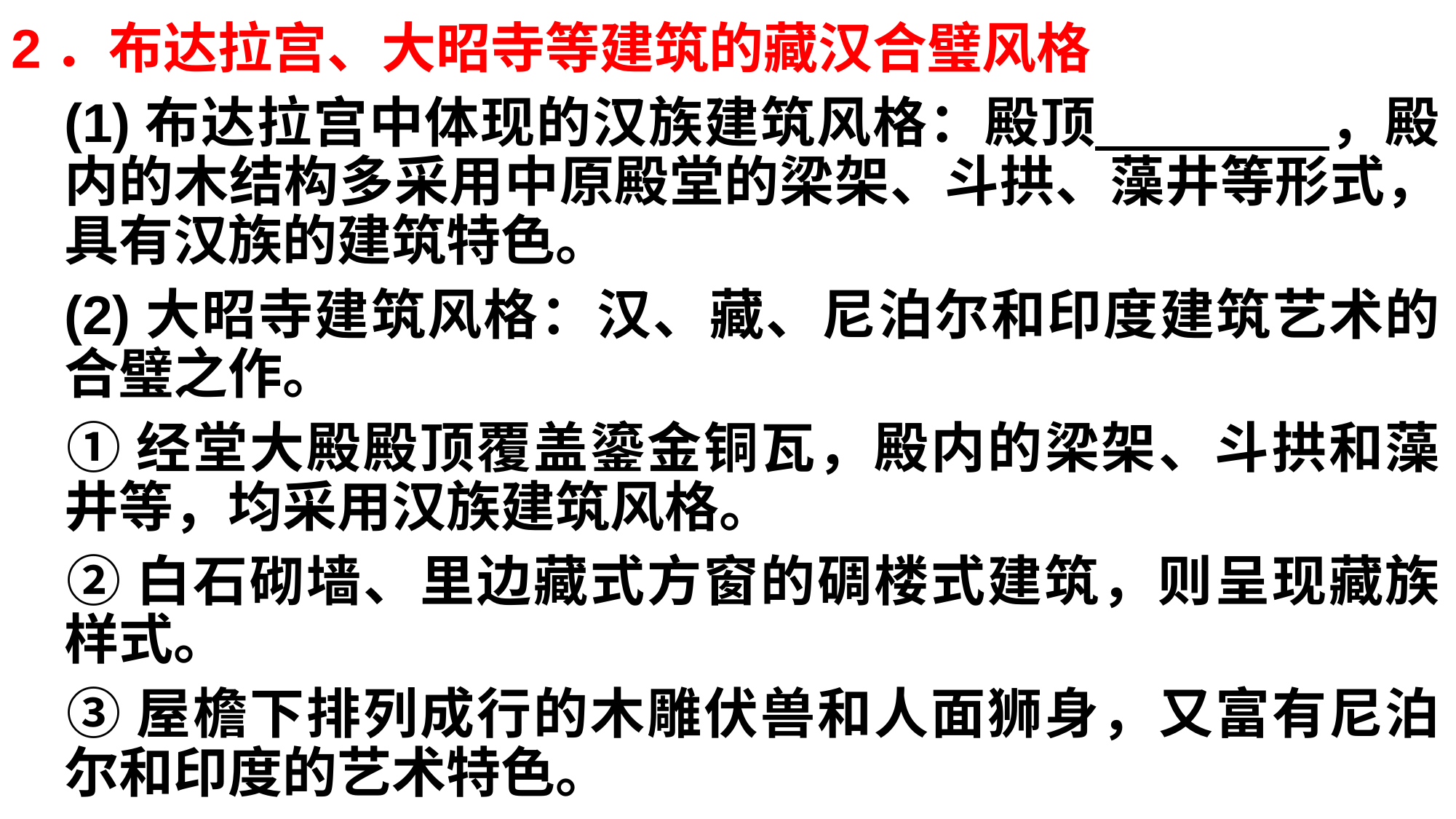

2．布达拉宫、大昭寺等建筑的藏汉合璧风格
	(1)布达拉宫中体现的汉族建筑风格：殿顶                 ，殿内的木结构多采用中原殿堂的梁架、斗拱、藻井等形式，具有汉族的建筑特色。
	(2)大昭寺建筑风格：汉、藏、尼泊尔和印度建筑艺术的合璧之作。
	①经堂大殿殿顶覆盖鎏金铜瓦，殿内的梁架、斗拱和藻井等，均采用汉族建筑风格。
	②白石砌墙、里边藏式方窗的碉楼式建筑，则呈现藏族样式。
	③屋檐下排列成行的木雕伏兽和人面狮身，又富有尼泊尔和印度的艺术特色。